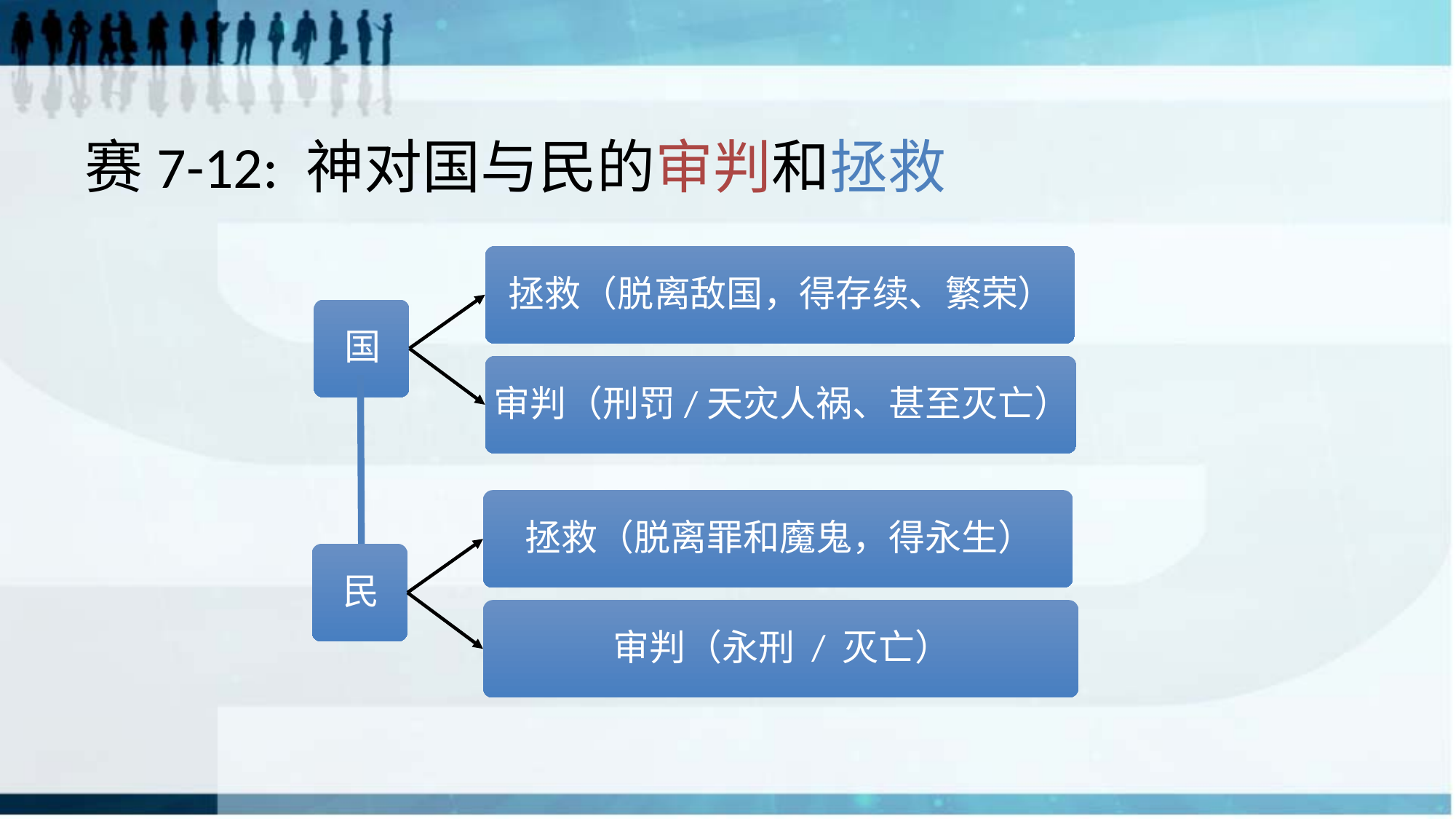

# 赛7-12: 神对国与民的审判和拯救
国

拯救（脱离敌国，得存续、繁荣）

审判（刑罚/天灾人祸、甚至灭亡）
民

拯救（脱离罪和魔鬼，得永生）

审判（永刑 / 灭亡）